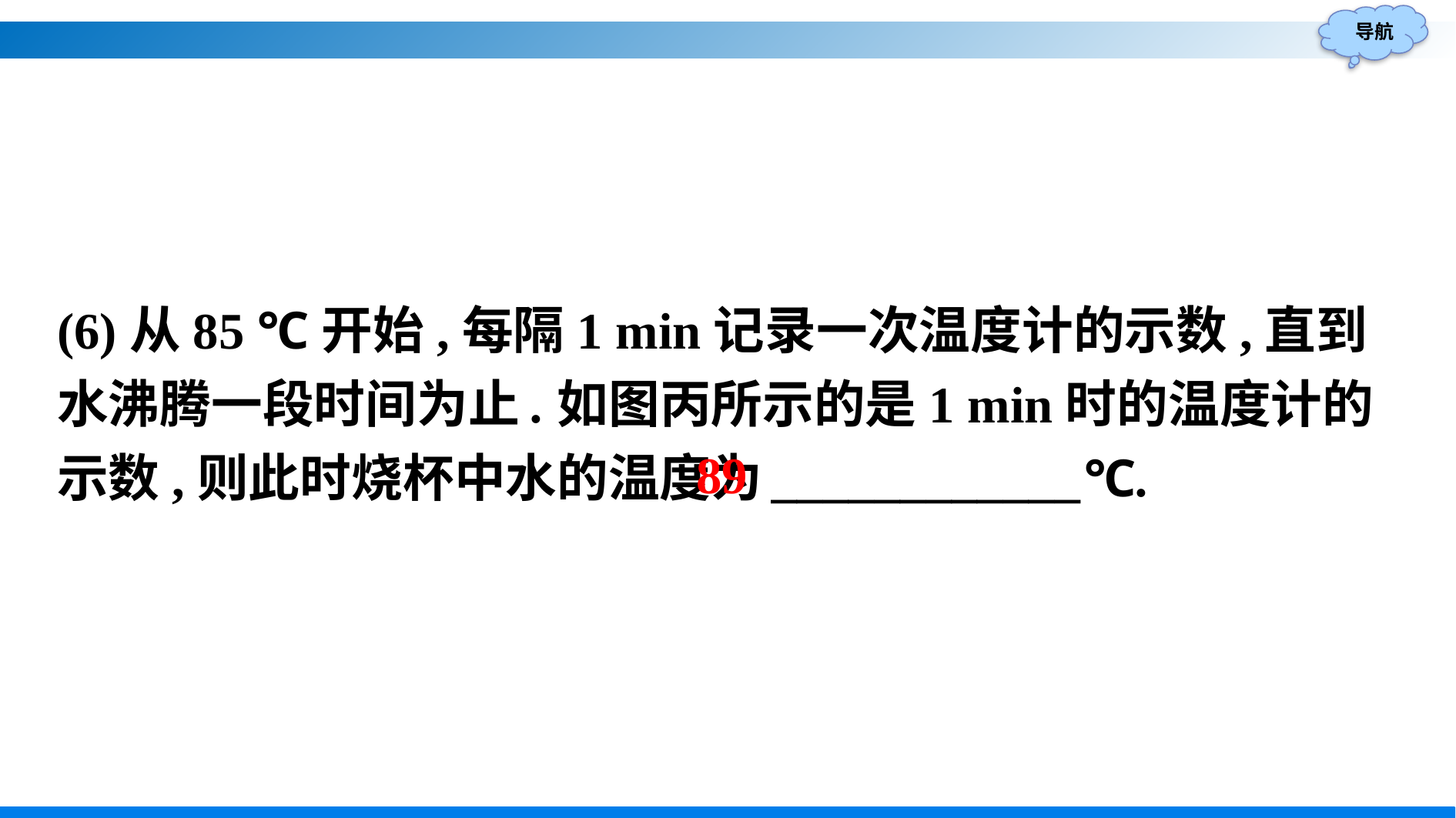

(6)从85 ℃开始,每隔1 min记录一次温度计的示数,直到水沸腾一段时间为止.如图丙所示的是1 min时的温度计的示数,则此时烧杯中水的温度为____________℃.
89